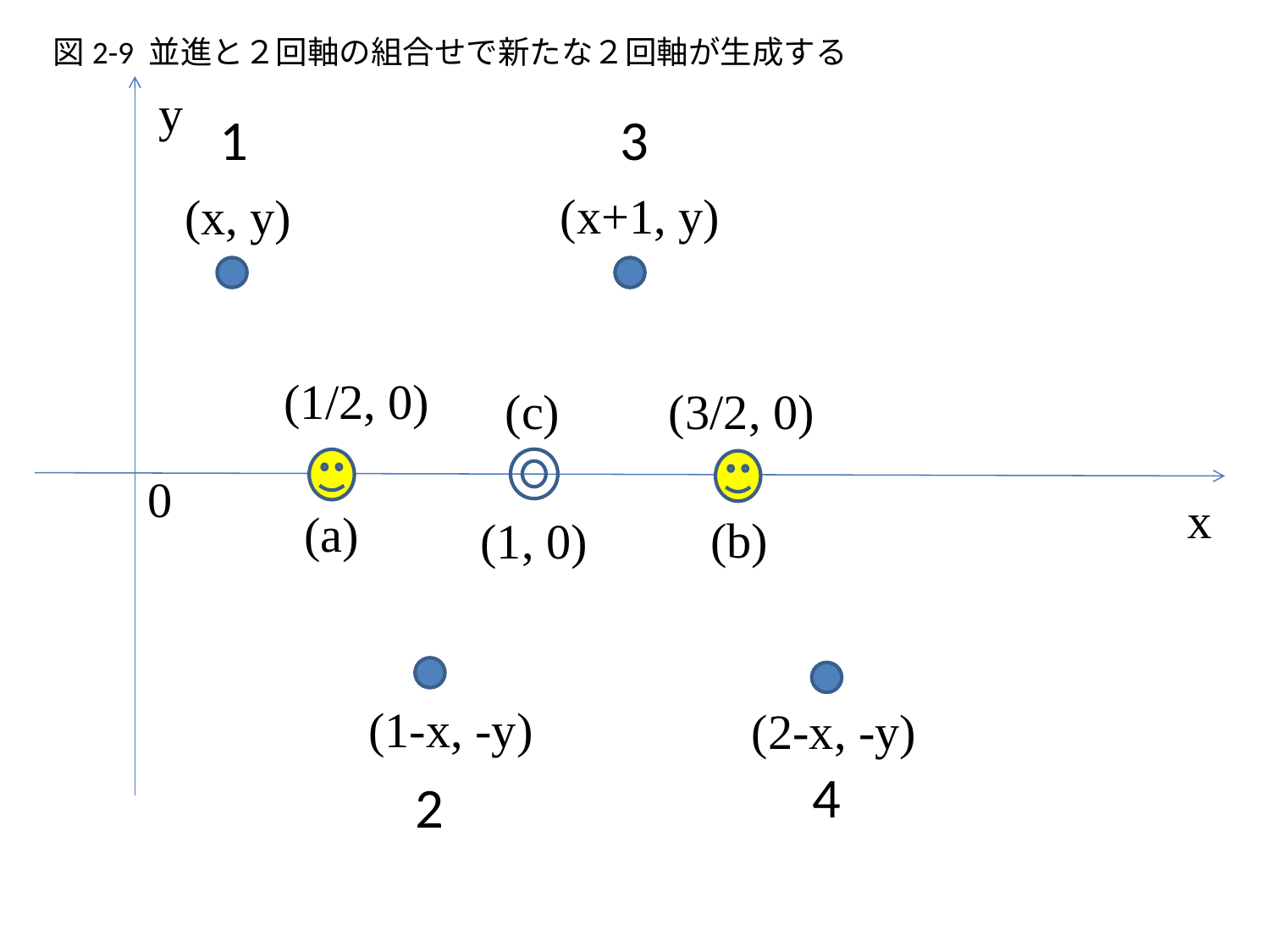

図2-9 並進と２回軸の組合せで新たな２回軸が生成する
y
1
3
(x+1, y)
(x, y)

(1/2, 0)
(c)
(3/2, 0)

0
x
(a)
(b)
(1, 0)

(1-x, -y)
(2-x, -y)
4
2